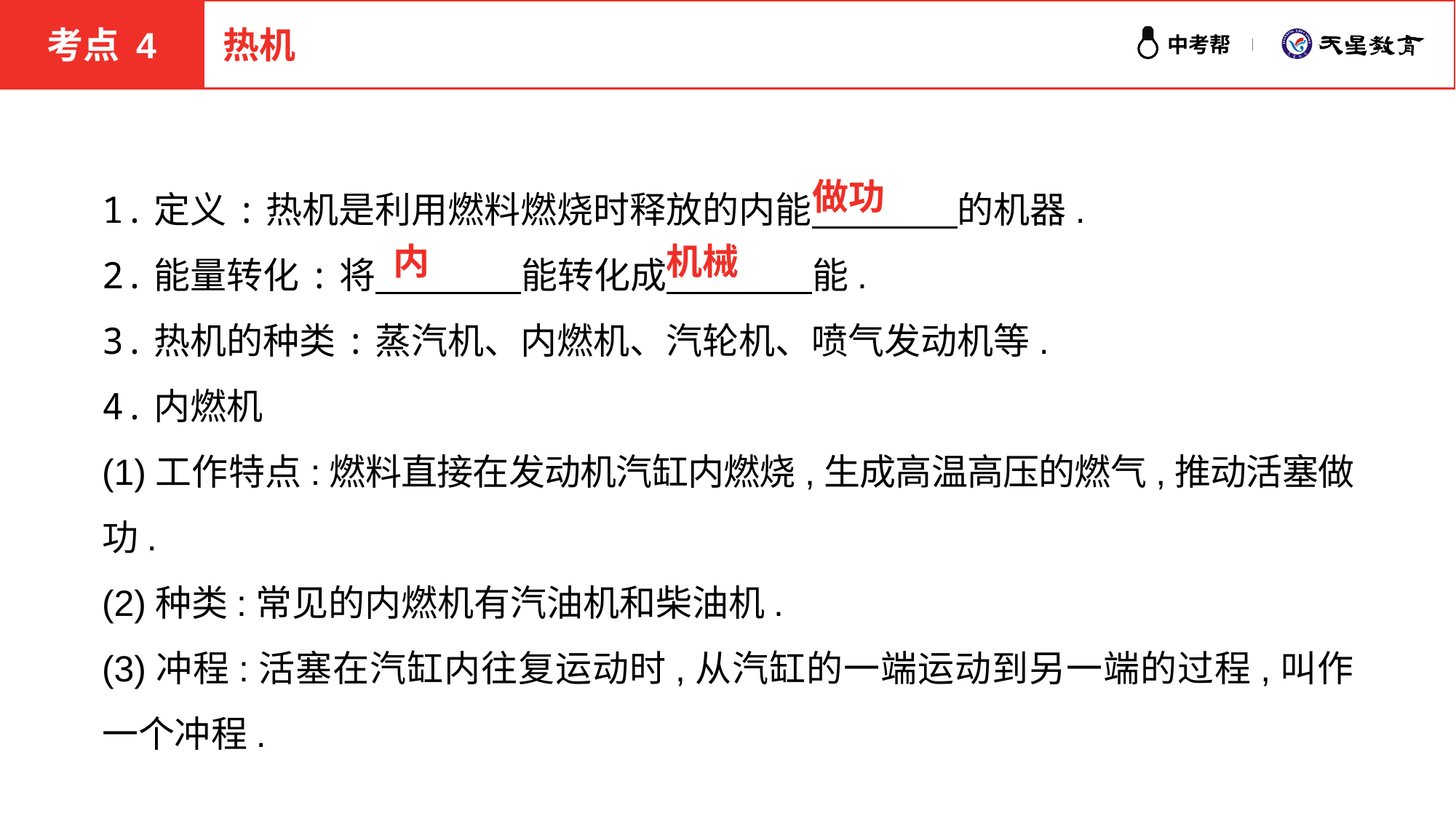

考点 4
热机
1.定义:热机是利用燃料燃烧时释放的内能　　　　的机器.
2.能量转化:将　　　　能转化成　　　　能.
3.热机的种类:蒸汽机、内燃机、汽轮机、喷气发动机等.
4.内燃机
(1)工作特点:燃料直接在发动机汽缸内燃烧,生成高温高压的燃气,推动活塞做功.
(2)种类:常见的内燃机有汽油机和柴油机.
(3)冲程:活塞在汽缸内往复运动时,从汽缸的一端运动到另一端的过程,叫作一个冲程.
做功
内
机械